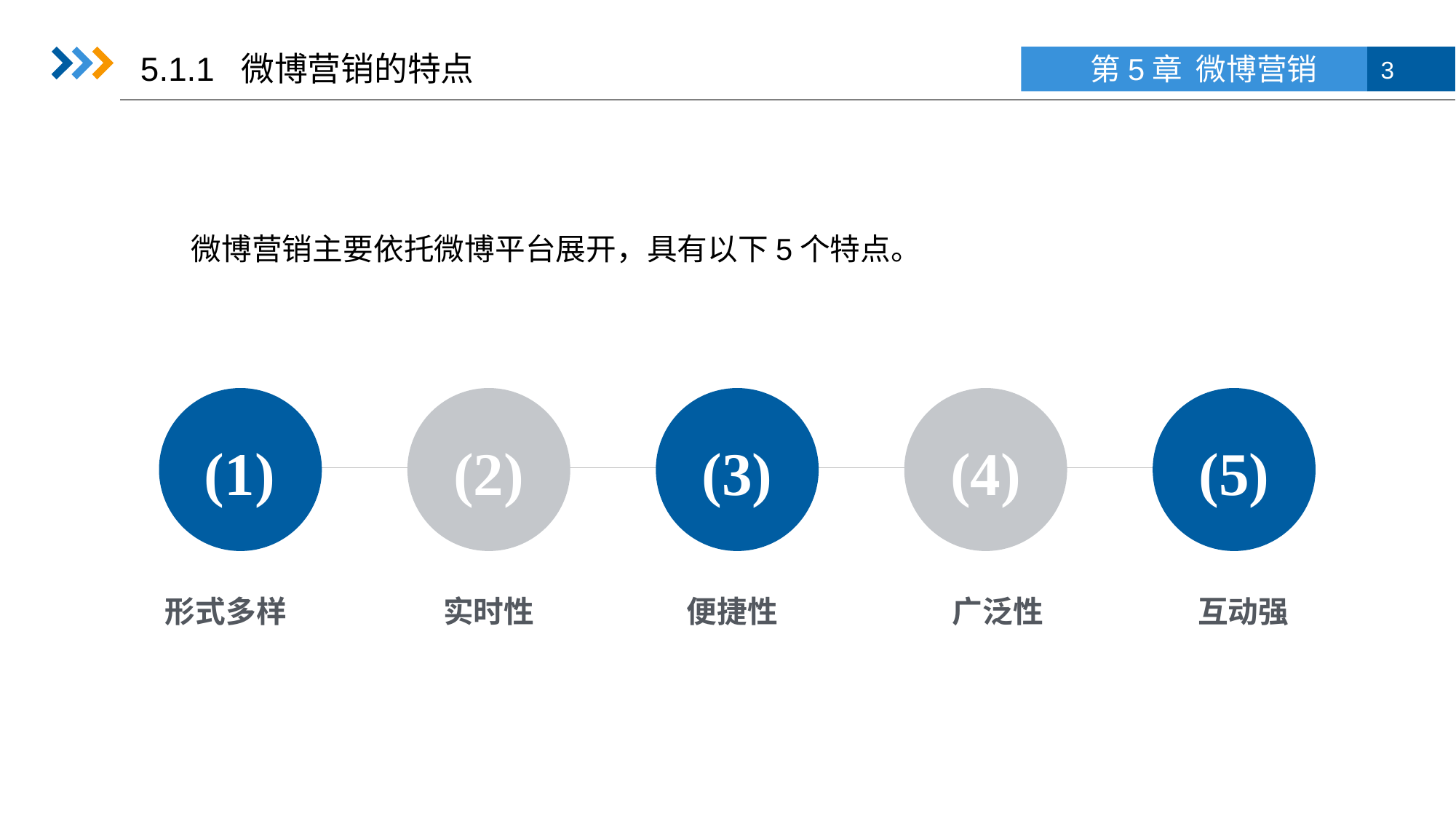

5.1.1  微博营销的特点
微博营销主要依托微博平台展开，具有以下5个特点。

(1)
(2)
(3)
(4)
(5)
形式多样
实时性
广泛性
便捷性
互动强